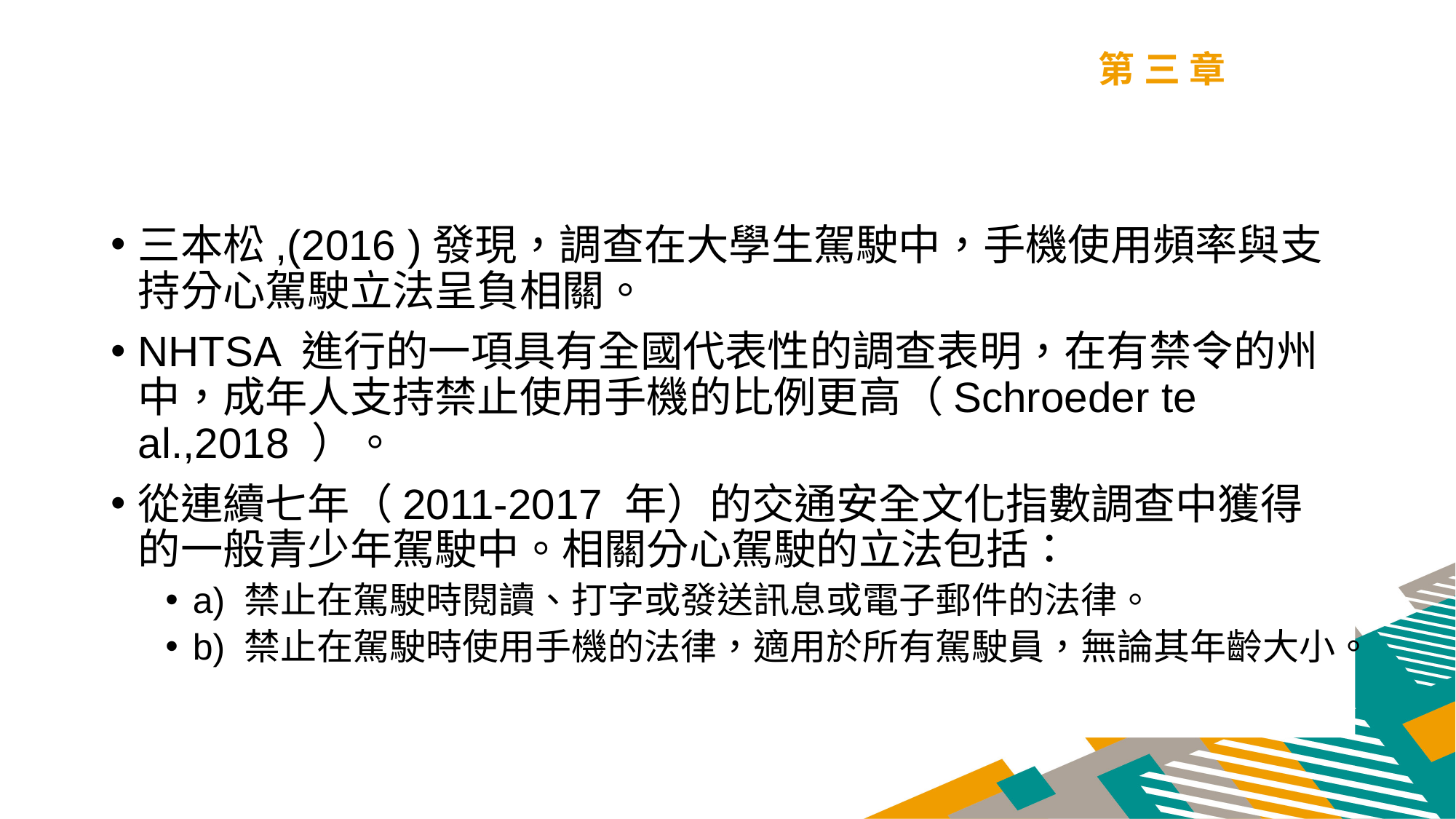

第三章

三本松,(2016 )發現，調查在大學生駕駛中，手機使用頻率與支持分心駕駛立法呈負相關。
NHTSA 進行的一項具有全國代表性的調查表明，在有禁令的州中，成年人支持禁止使用手機的比例更高（Schroeder te al.,2018 ）。
從連續七年（2011-2017 年）的交通安全文化指數調查中獲得的一般青少年駕駛中。相關分心駕駛的立法包括：
a) 禁止在駕駛時閱讀、打字或發送訊息或電子郵件的法律。
b) 禁止在駕駛時使用手機的法律，適用於所有駕駛員，無論其年齡大小。